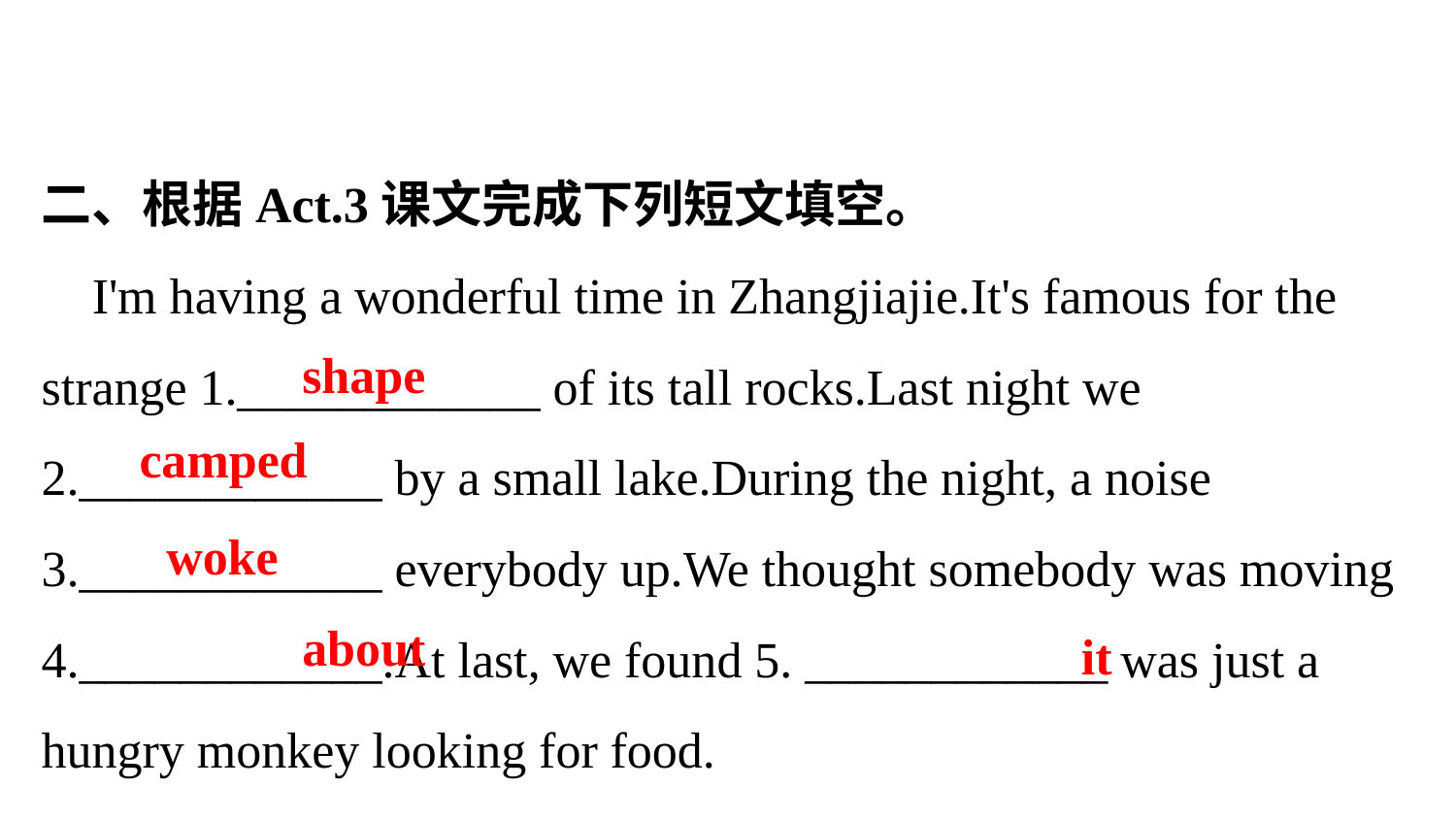

二、根据Act.3课文完成下列短文填空。
    I'm having a wonderful time in Zhangjiajie.It's famous for the strange 1.____________ of its tall rocks.Last night we 2.____________ by a small lake.During the night, a noise 3.____________ everybody up.We thought somebody was moving 4.____________.At last, we found 5. ____________ was just a hungry monkey looking for food.
shape
camped
woke
about
it